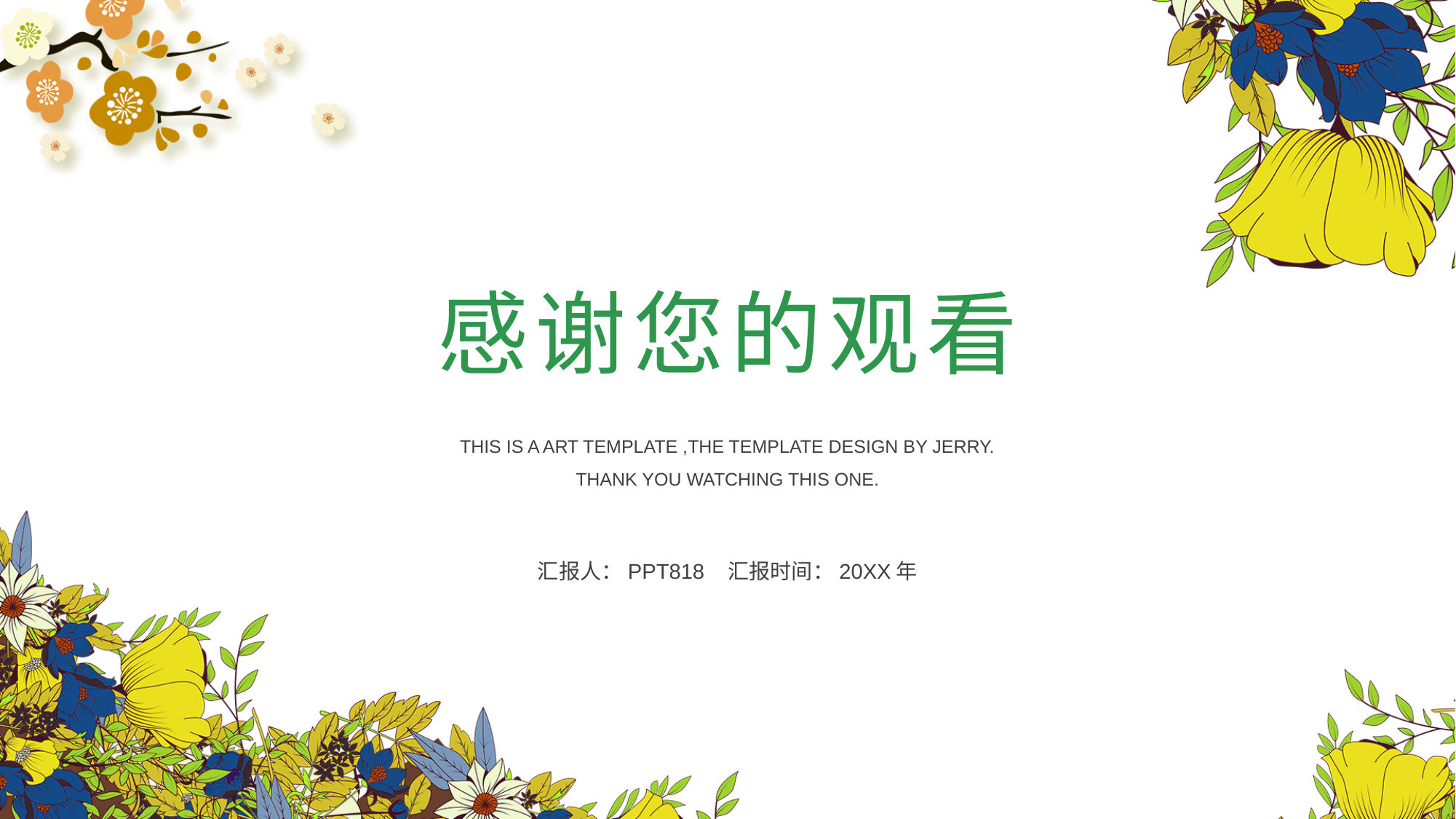

感谢您的观看
THIS IS A ART TEMPLATE ,THE TEMPLATE DESIGN BY JERRY.
 THANK YOU WATCHING THIS ONE.
汇报人：PPT818   汇报时间：20XX年